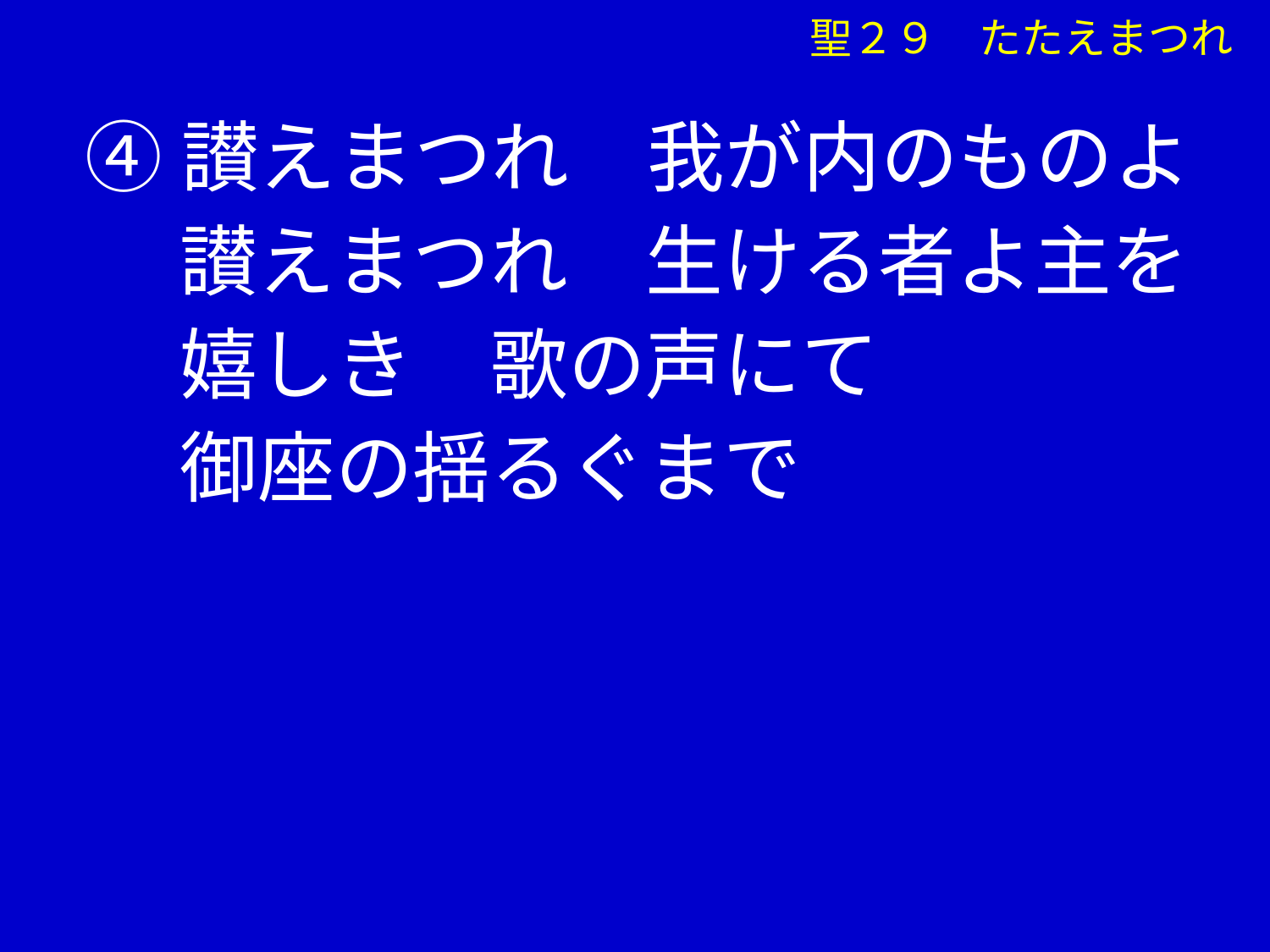

聖２９　たたえまつれ
④讃えまつれ　我が内のものよ
　 讃えまつれ　生ける者よ主を
　 嬉しき　歌の声にて
　 御座の揺るぐまで